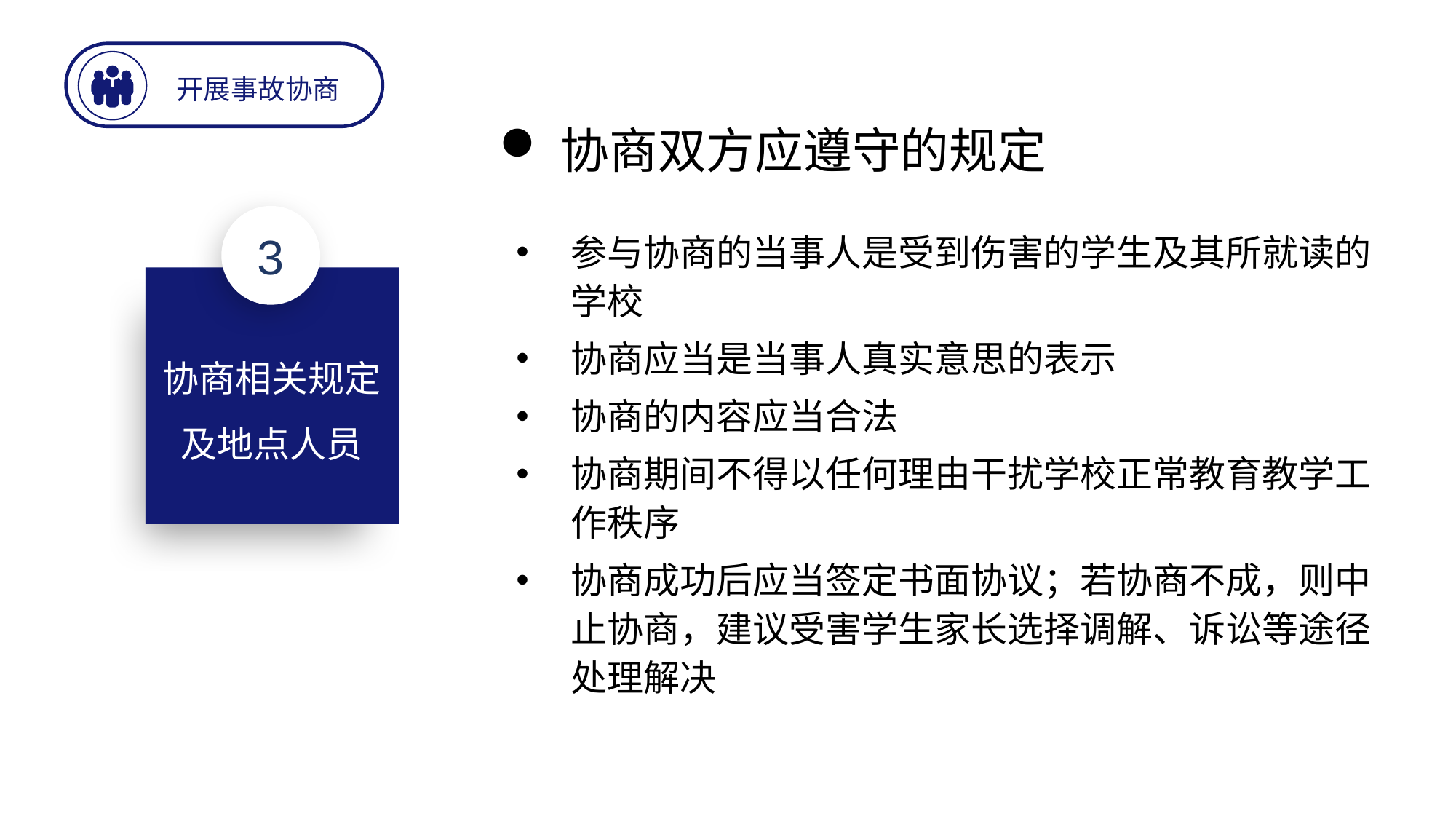

开展事故协商
协商双方应遵守的规定
3

协商相关规定及地点人员
参与协商的当事人是受到伤害的学生及其所就读的学校
协商应当是当事人真实意思的表示
协商的内容应当合法
协商期间不得以任何理由干扰学校正常教育教学工作秩序
协商成功后应当签定书面协议；若协商不成，则中止协商，建议受害学生家长选择调解、诉讼等途径处理解决